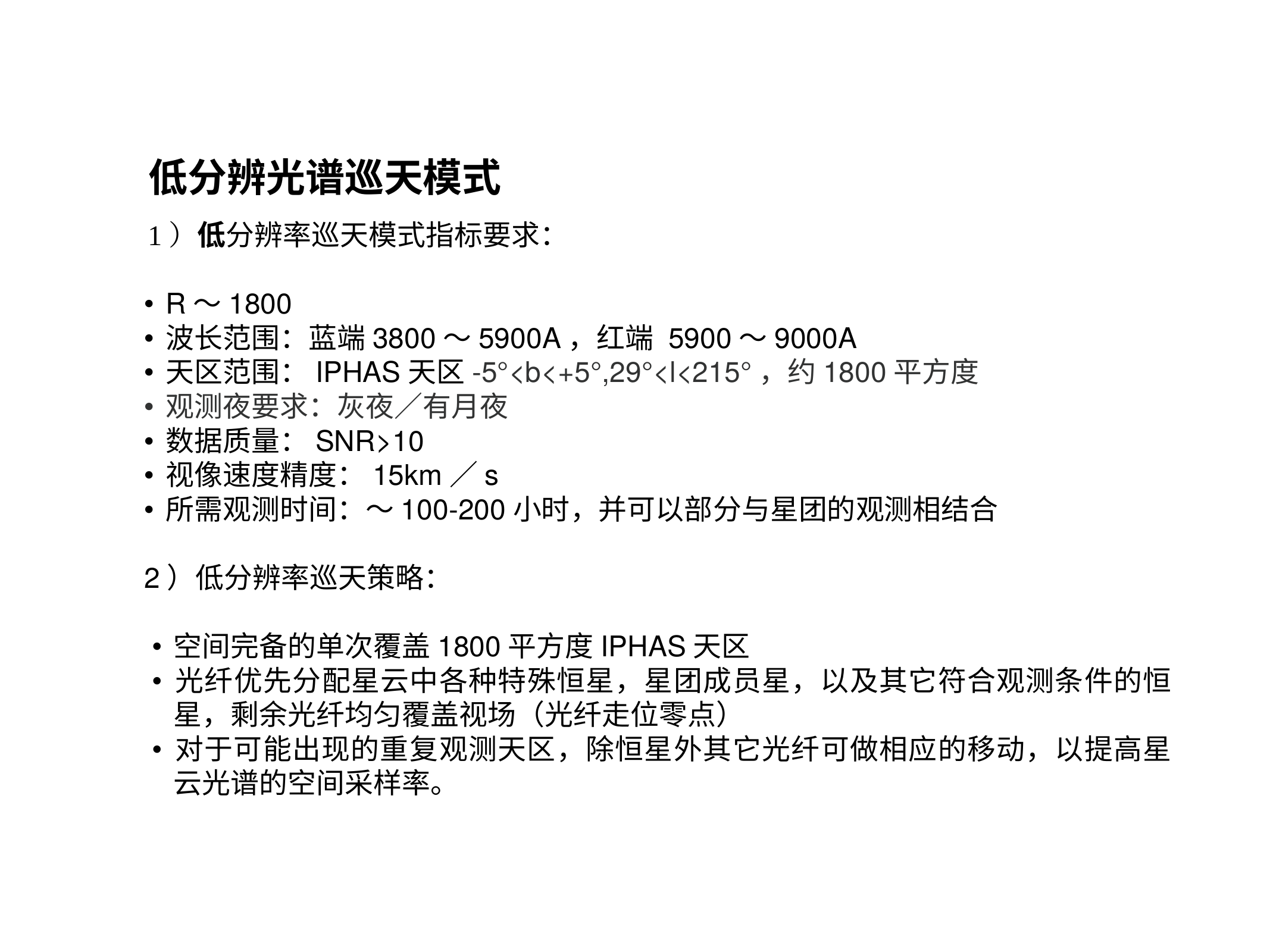

低分辨光谱巡天模式
             1）低分辨率巡天模式指标要求：

•	R～1800
•	波长范围：蓝端3800～5900A，红端 5900～9000A
•	天区范围：IPHAS天区-5°<b<+5°,29°<l<215°，约1800平方度
•	观测夜要求：灰夜／有月夜
•	数据质量：SNR>10
•	视像速度精度：15km／s
•	所需观测时间：～100-200小时，并可以部分与星团的观测相结合

2）低分辨率巡天策略：

•	空间完备的单次覆盖1800平方度IPHAS天区
•	光纤优先分配星云中各种特殊恒星，星团成员星，以及其它符合观测条件的恒星，剩余光纤均匀覆盖视场（光纤走位零点）
•	对于可能出现的重复观测天区，除恒星外其它光纤可做相应的移动，以提高星云光谱的空间采样率。